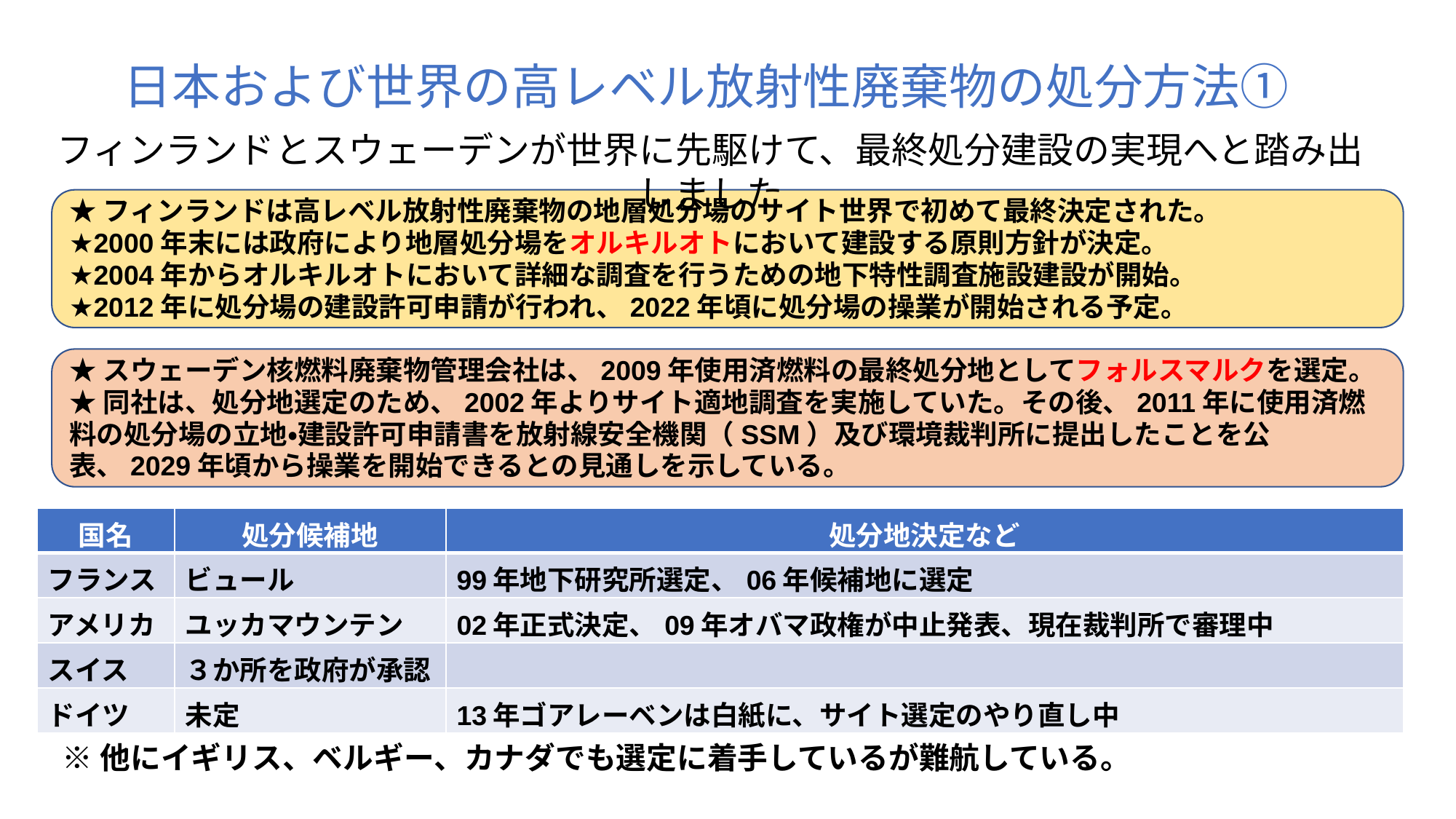

日本および世界の高レベル放射性廃棄物の処分方法①
フィンランドとスウェーデンが世界に先駆けて、最終処分建設の実現へと踏み出しました
★フィンランドは高レベル放射性廃棄物の地層処分場のサイト世界で初めて最終決定された。
★2000年末には政府により地層処分場をオルキルオトにおいて建設する原則方針が決定。
★2004年からオルキルオトにおいて詳細な調査を行うための地下特性調査施設建設が開始。
★2012年に処分場の建設許可申請が行われ、2022年頃に処分場の操業が開始される予定｡
★スウェーデン核燃料廃棄物管理会社は、2009年使用済燃料の最終処分地としてフォルスマルクを選定。
★同社は、処分地選定のため、2002年よりサイト適地調査を実施していた。その後、2011年に使用済燃料の処分場の立地・建設許可申請書を放射線安全機関（SSM）及び環境裁判所に提出したことを公表、2029年頃から操業を開始できるとの見通しを示している。

| 国名 | 処分候補地 | 処分地決定など |
| --- | --- | --- |
| フランス | ビュール | 99年地下研究所選定、06年候補地に選定 |
| アメリカ | ユッカマウンテン | 02年正式決定、09年オバマ政権が中止発表、現在裁判所で審理中 |
| スイス | ３か所を政府が承認 |  |
| ドイツ | 未定 | 13年ゴアレーベンは白紙に、サイト選定のやり直し中 |
※他にイギリス、ベルギー、カナダでも選定に着手しているが難航している。